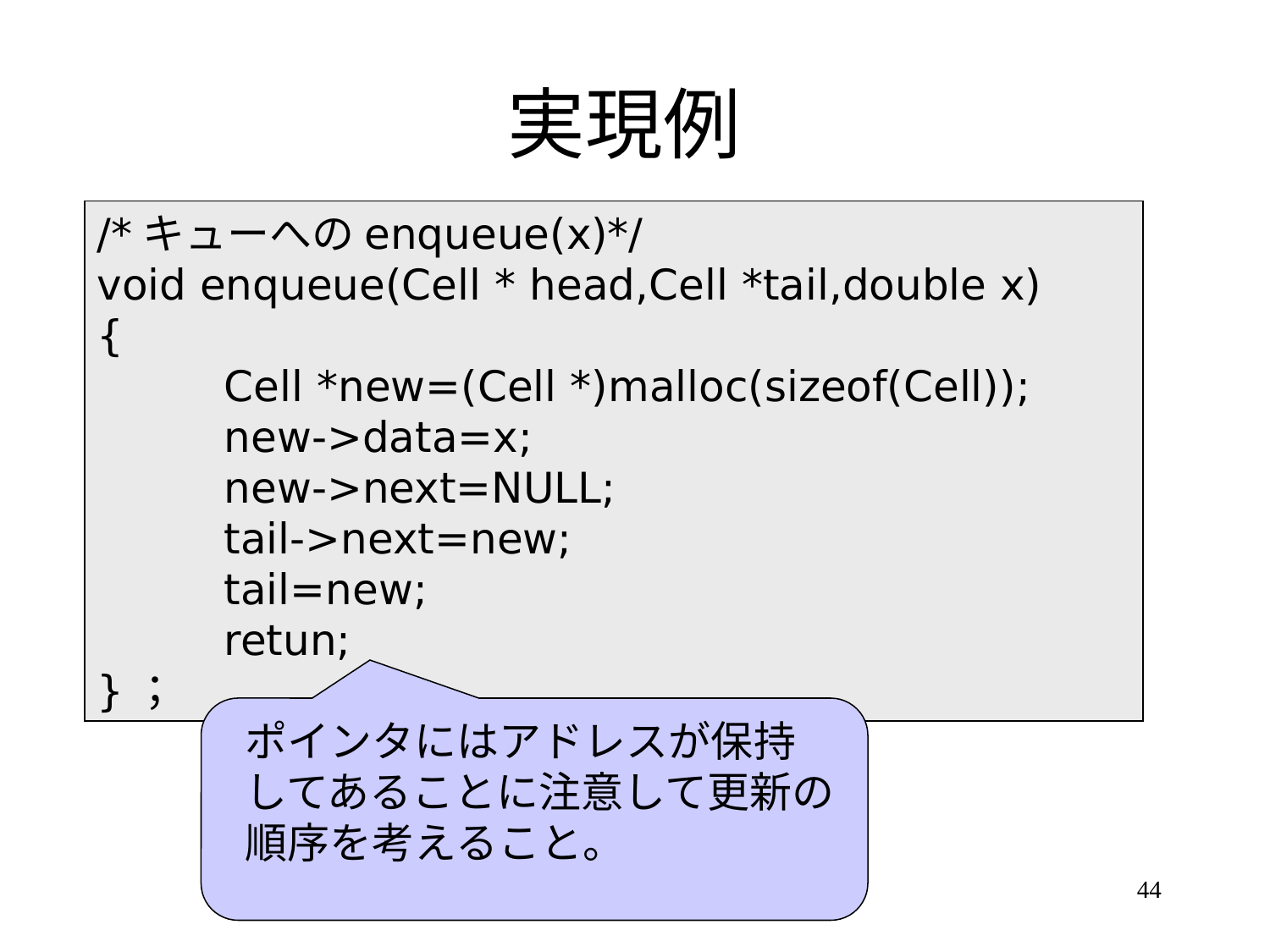

# 実現例
/*キューへのenqueue(x)*/
void enqueue(Cell * head,Cell *tail,double x)
{
	Cell *new=(Cell *)malloc(sizeof(Cell));
	new->data=x;
	new->next=NULL;
	tail->next=new;
	tail=new;
	retun;
}；

ポインタにはアドレスが保持してあることに注意して更新の順序を考えること。
44